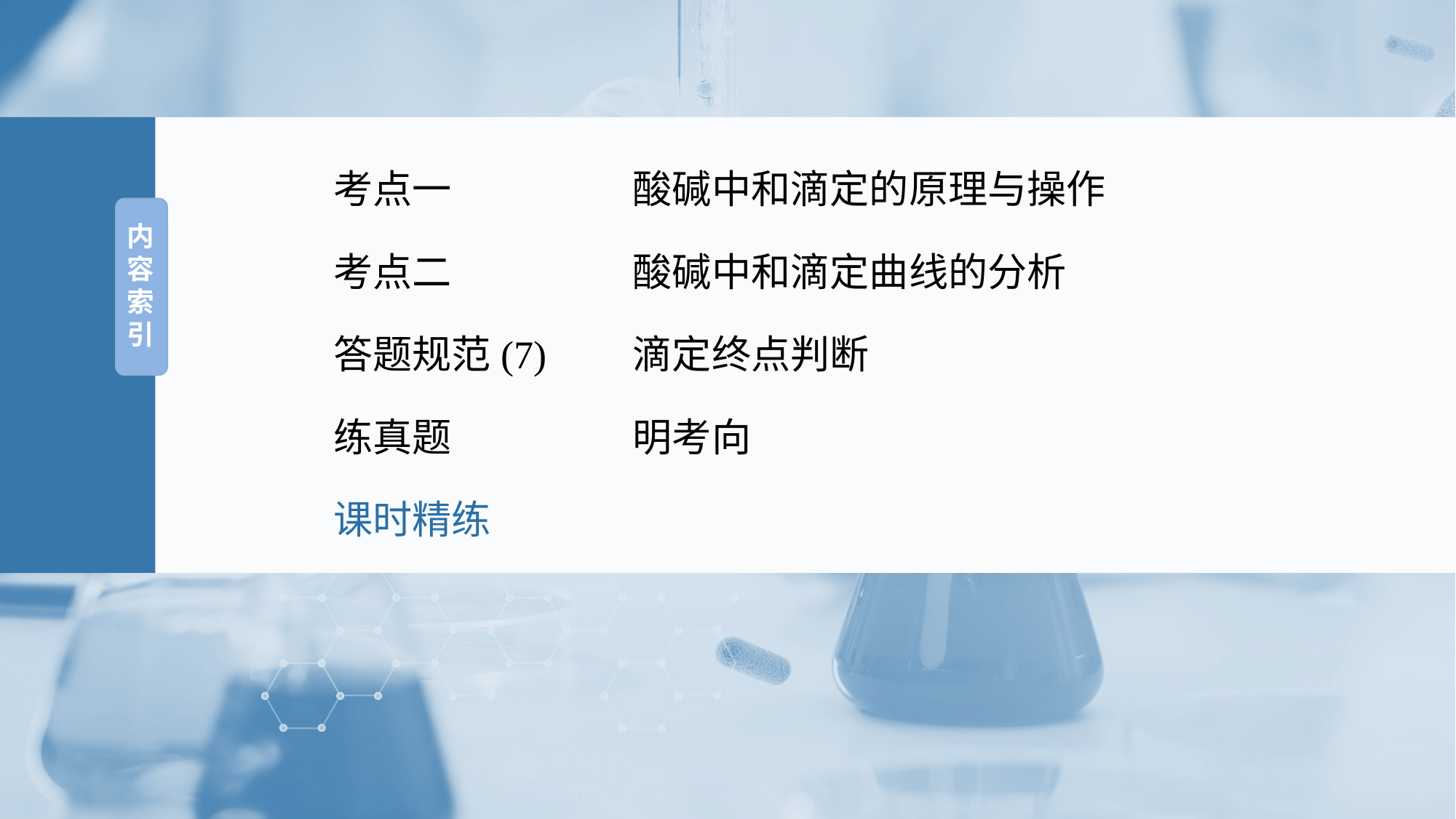

考点一　　    	酸碱中和滴定的原理与操作

内
容
索
引
考点二　　    	酸碱中和滴定曲线的分析
答题规范(7)　	滴定终点判断
练真题　　	明考向
课时精练